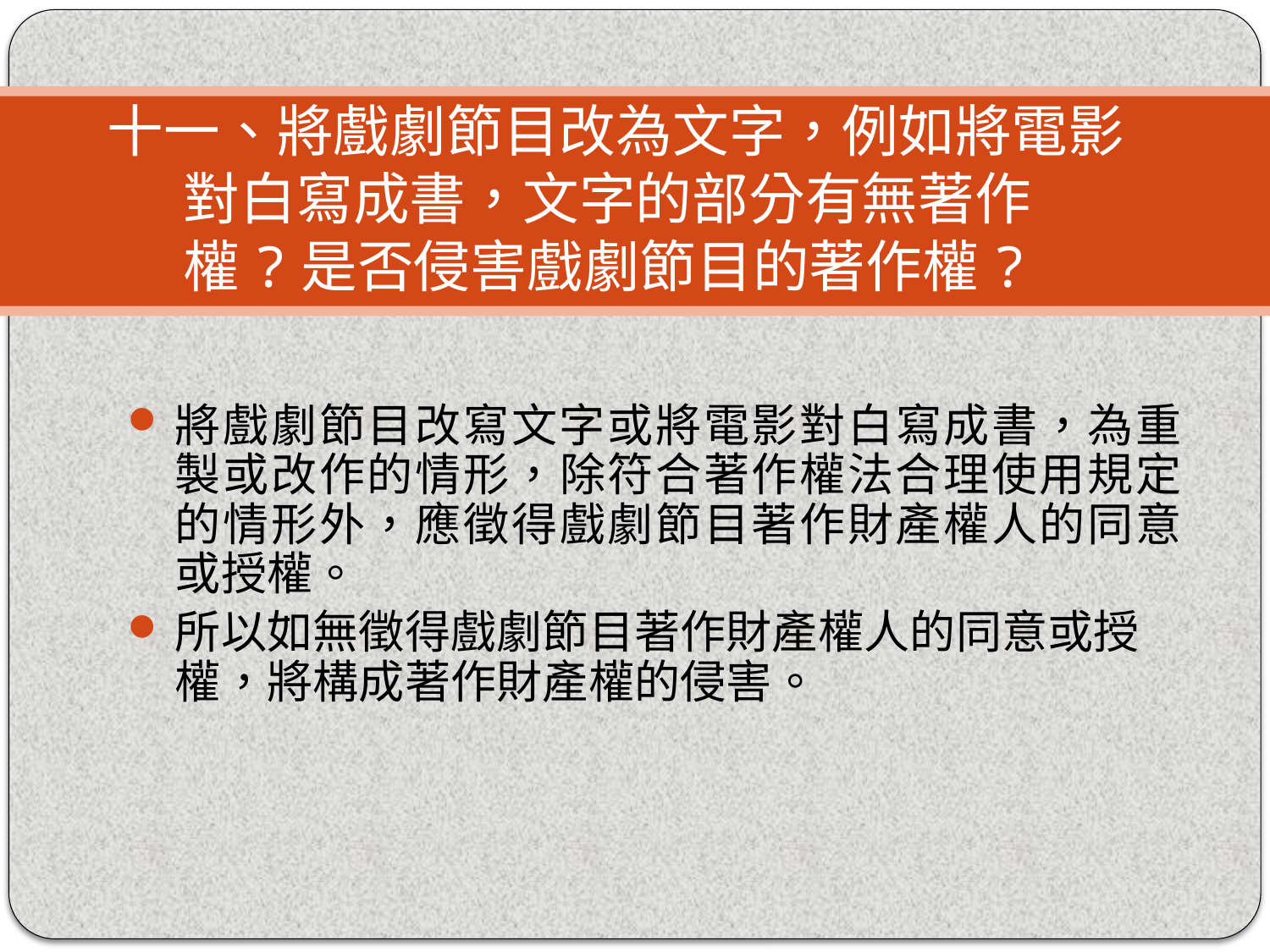

# 十一、將戲劇節目改為文字，例如將電影 對白寫成書，文字的部分有無著作 權?是否侵害戲劇節目的著作權?

將戲劇節目改寫文字或將電影對白寫成書，為重製或改作的情形，除符合著作權法合理使用規定的情形外，應徵得戲劇節目著作財產權人的同意或授權。
所以如無徵得戲劇節目著作財產權人的同意或授權，將構成著作財產權的侵害。